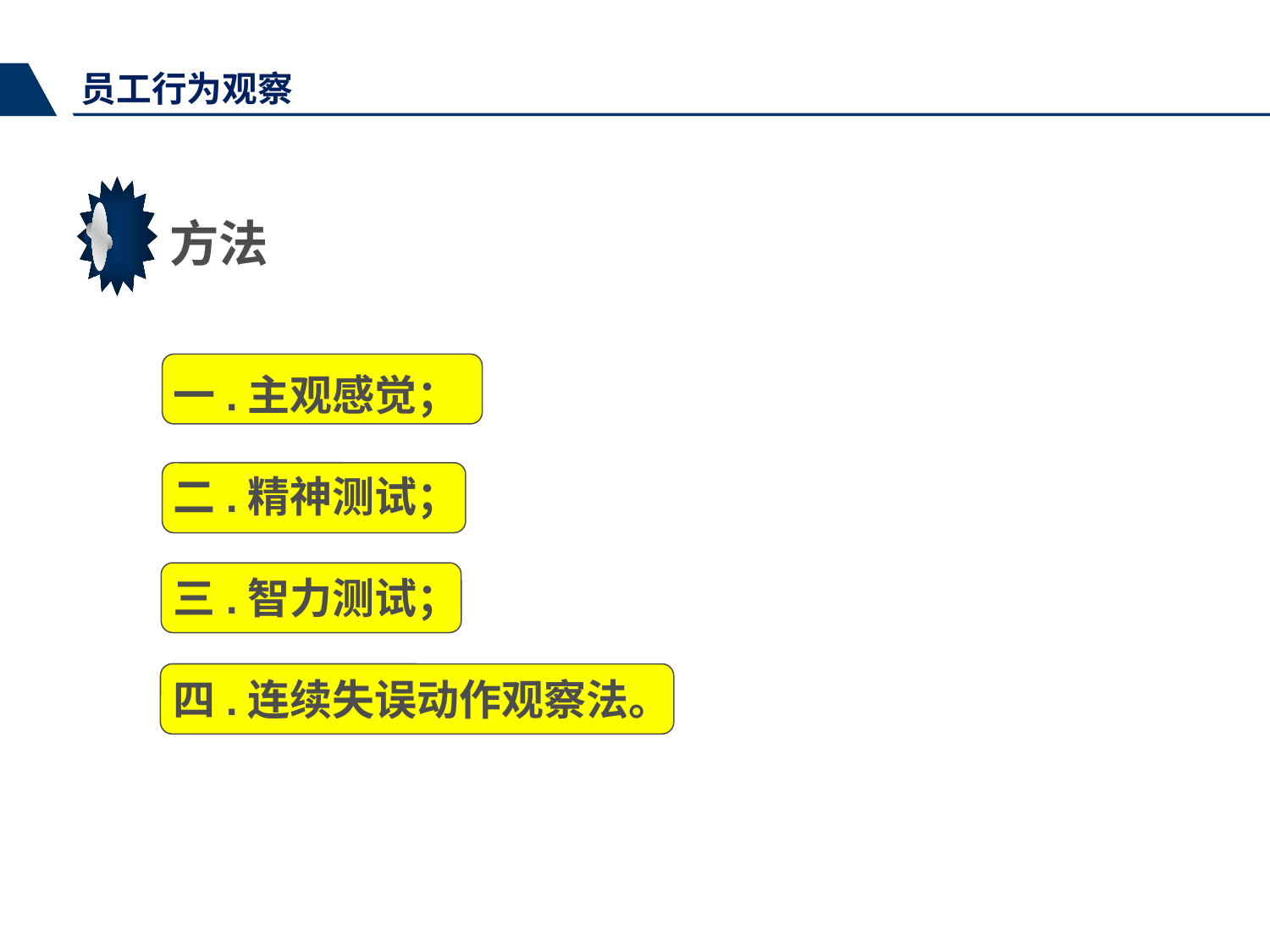

员工行为观察

方法

一.主观感觉；

二.精神测试；

三.智力测试；

四.连续失误动作观察法。